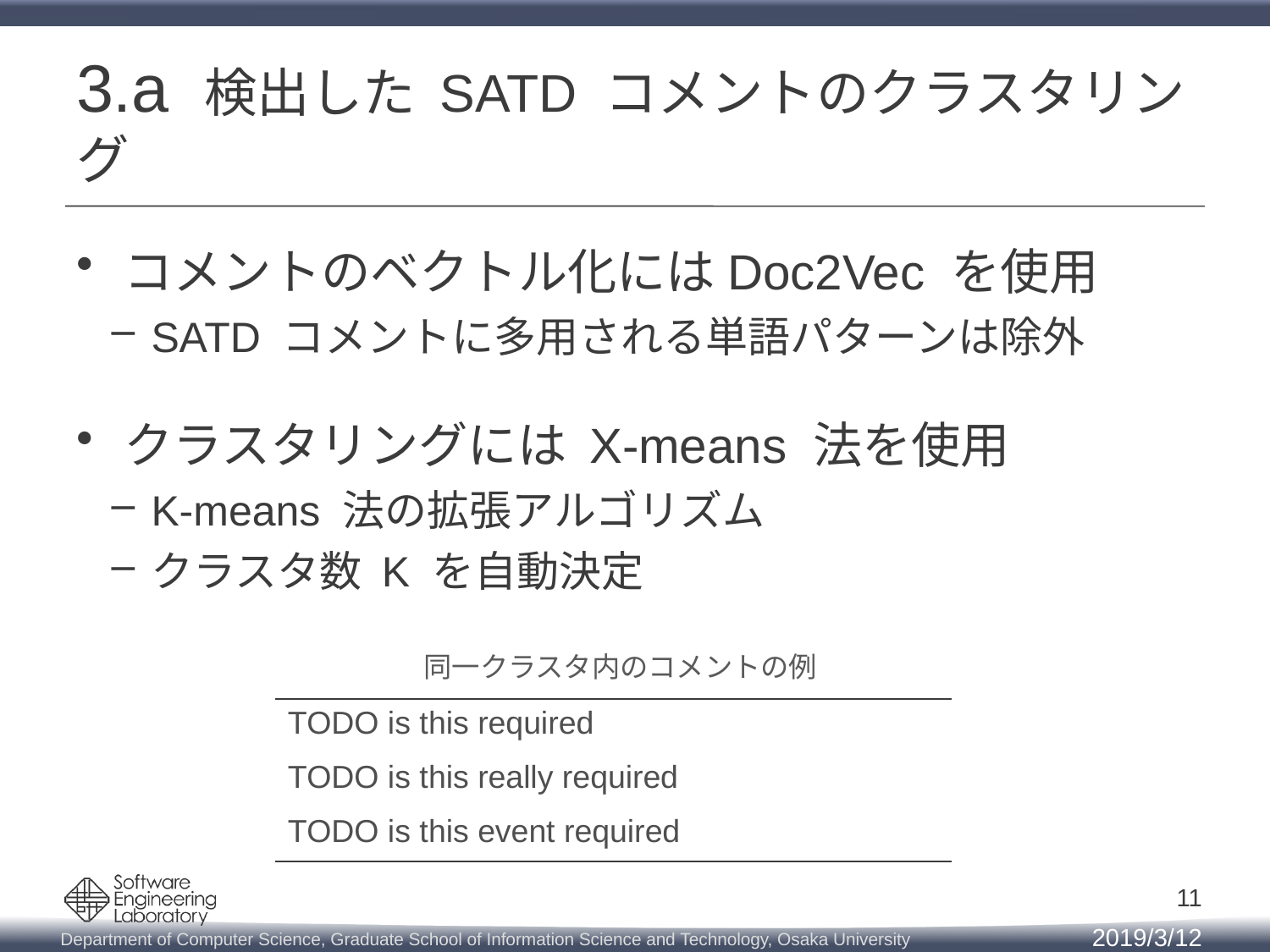

# 3.a 検出した SATD コメントのクラスタリング
コメントのベクトル化にはDoc2Vec を使用
SATD コメントに多用される単語パターンは除外

クラスタリングには X-means 法を使用
K-means 法の拡張アルゴリズム
クラスタ数 K を自動決定
同一クラスタ内のコメントの例
| TODO is this required |
| --- |
| TODO is this really required |
| TODO is this event required |
11
2019/3/12